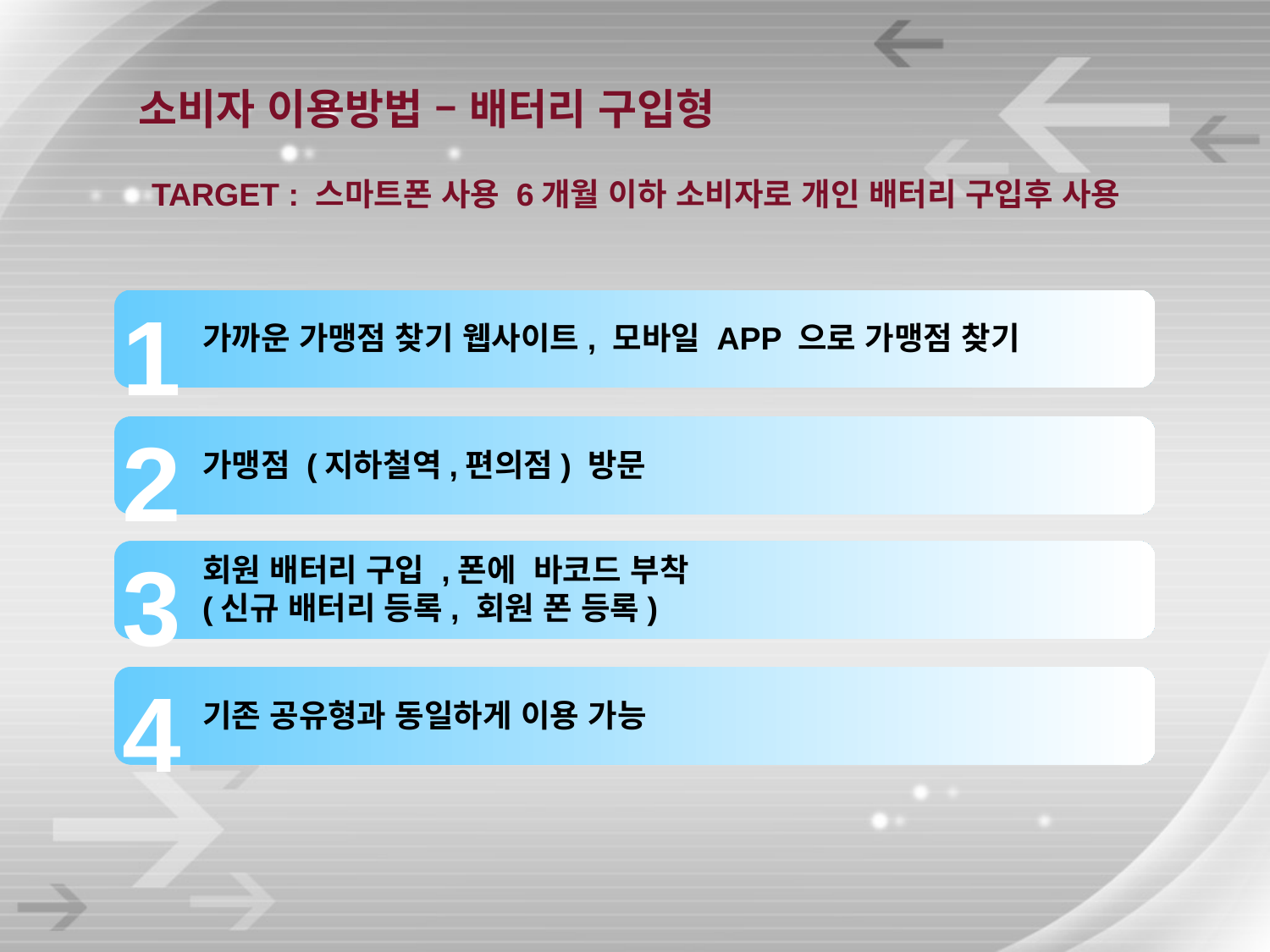

소비자 이용방법 – 배터리 구입형
TARGET : 스마트폰 사용 6개월 이하 소비자로 개인 배터리 구입후 사용

1
가까운 가맹점 찾기 웹사이트, 모바일 APP 으로 가맹점 찾기

2
가맹점 (지하철역,편의점) 방문

3
회원 배터리 구입 ,폰에  바코드 부착
(신규 배터리 등록, 회원 폰 등록)

4
기존 공유형과 동일하게 이용 가능